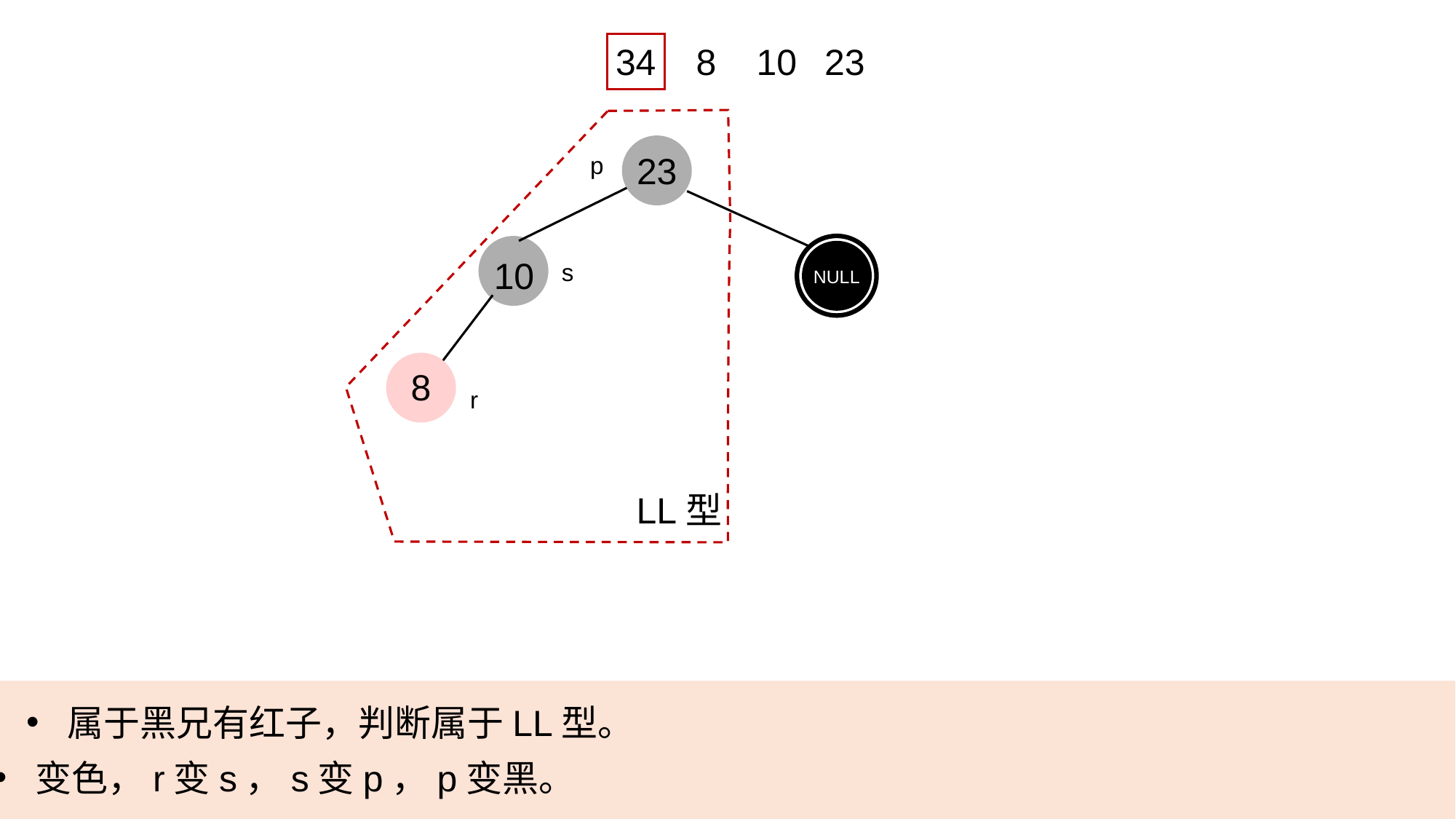

34

8
10
23

23
p

10
s
NULL

8
r
LL型

属于黑兄有红子，判断属于LL型。
变色，r变s，s变p，p变黑。